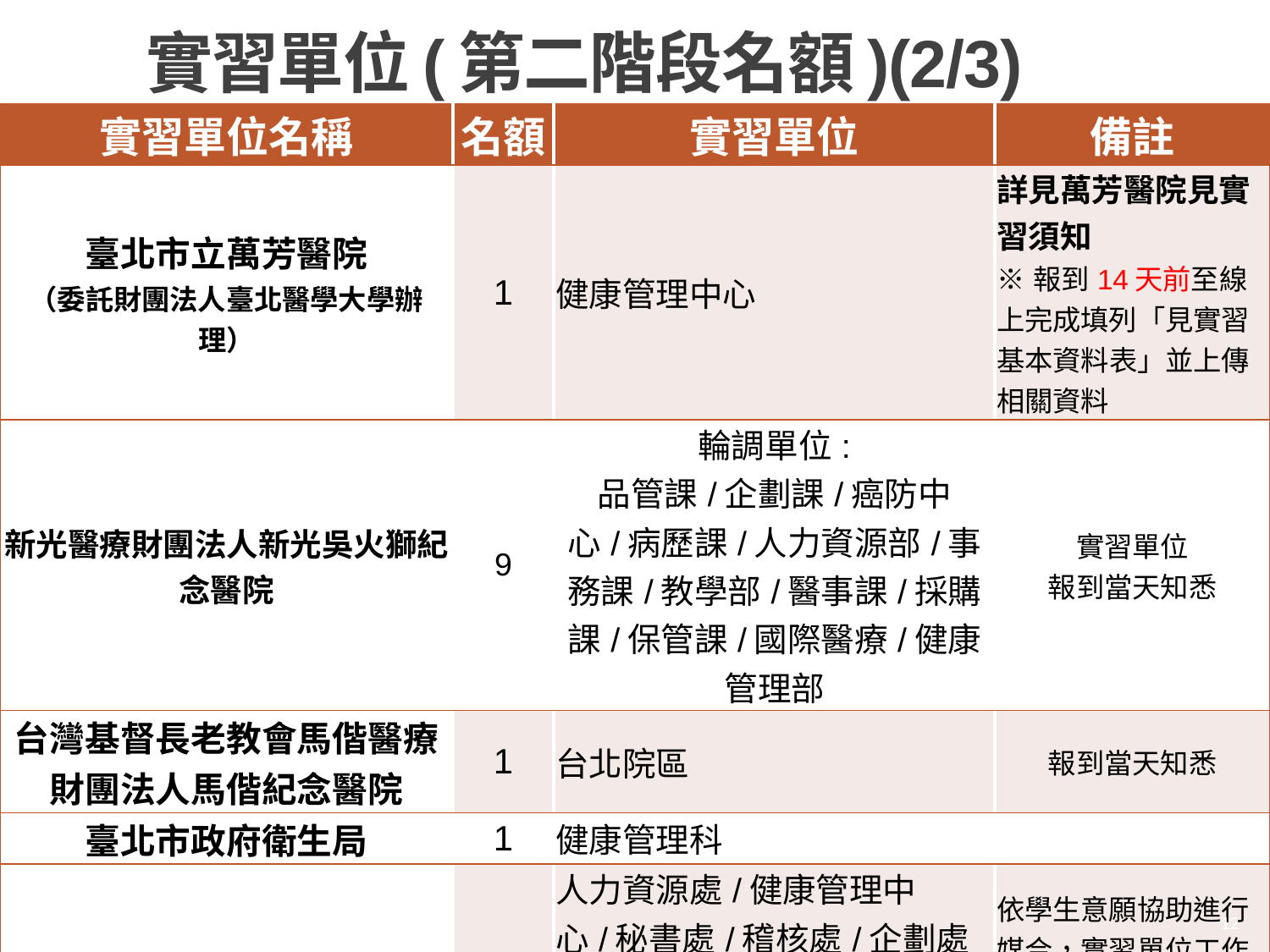

# 實習單位(第二階段名額)(2/3)
| 實習單位名稱 | 名額 | 實習單位 | 備註 |
| --- | --- | --- | --- |
| 臺北市立萬芳醫院 （委託財團法人臺北醫學大學辦理） | 1 | 健康管理中心 | 詳見萬芳醫院見實習須知 ※報到14天前至線上完成填列「見實習基本資料表」並上傳相關資料 |
| 新光醫療財團法人新光吳火獅紀念醫院 | 9 | 輪調單位: 品管課/企劃課/癌防中心/病歷課/人力資源部/事務課/教學部/醫事課/採購課/保管課/國際醫療/健康管理部 | 實習單位 報到當天知悉 |
| 台灣基督長老教會馬偕醫療財團法人馬偕紀念醫院 | 1 | 台北院區 | 報到當天知悉 |
| 臺北市政府衛生局 | 1 | 健康管理科 |  |
| 醫療財團法人徐元智先生醫藥基金會亞東紀念醫院 | 2 | 人力資源處/健康管理中心/秘書處/稽核處/企劃處&公關室/會計處/醫療事務處/職業安全暨總務處/資材處/社區健康發展中心/品質管理中心/教學部 | 依學生意願協助進行媒合，實習單位工作內容可參考簡報。 (非能符合學生需求) ※請詳閱亞東醫院提供之實習須知檔案 |
12